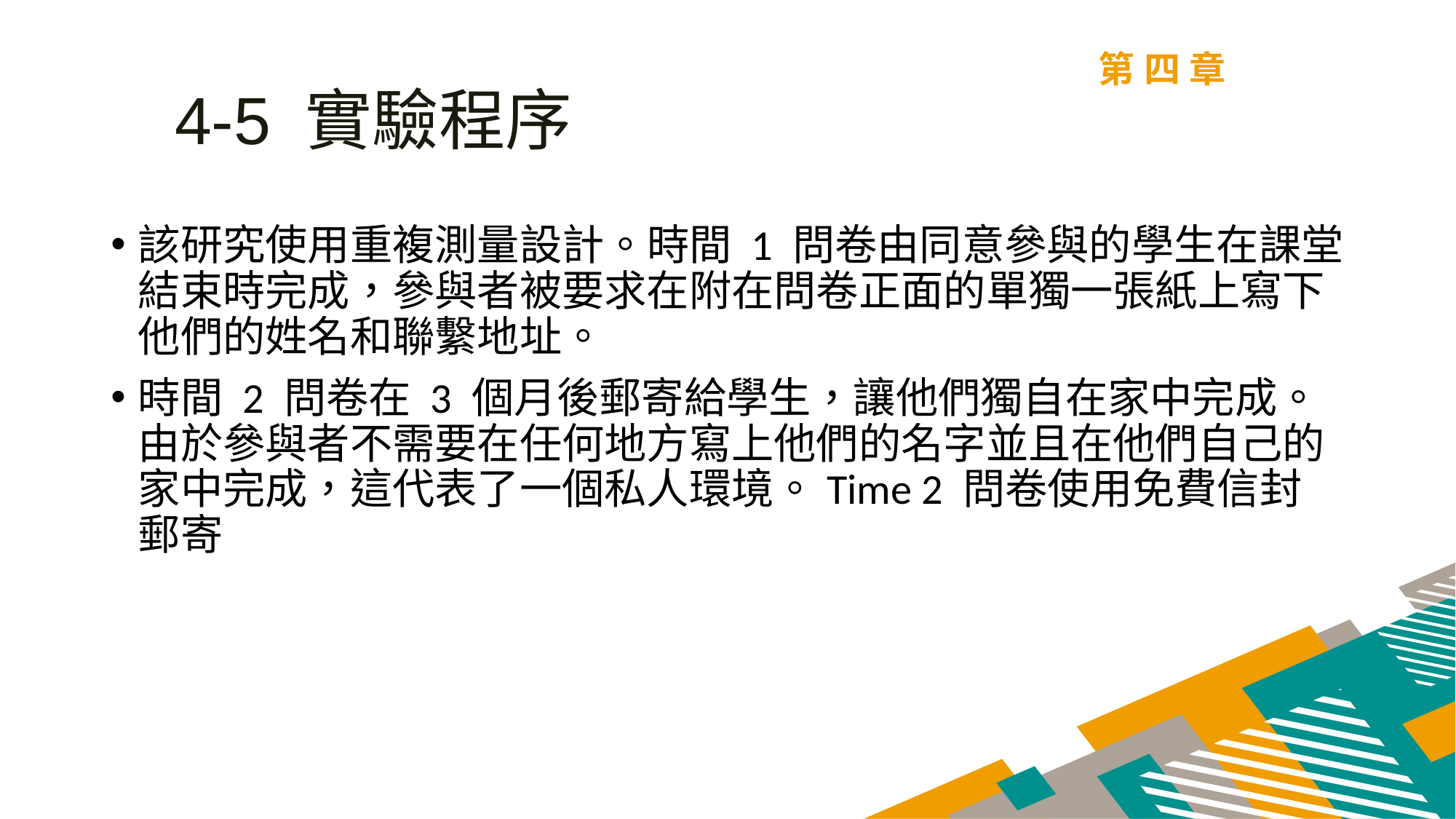

第四章
4-5 實驗程序
該研究使用重複測量設計。時間 1 問卷由同意參與的學生在課堂結束時完成，參與者被要求在附在問卷正面的單獨一張紙上寫下他們的姓名和聯繫地址。
時間 2 問卷在 3 個月後郵寄給學生，讓他們獨自在家中完成。由於參與者不需要在任何地方寫上他們的名字並且在他們自己的家中完成，這代表了一個私人環境。Time 2 問卷使用免費信封郵寄